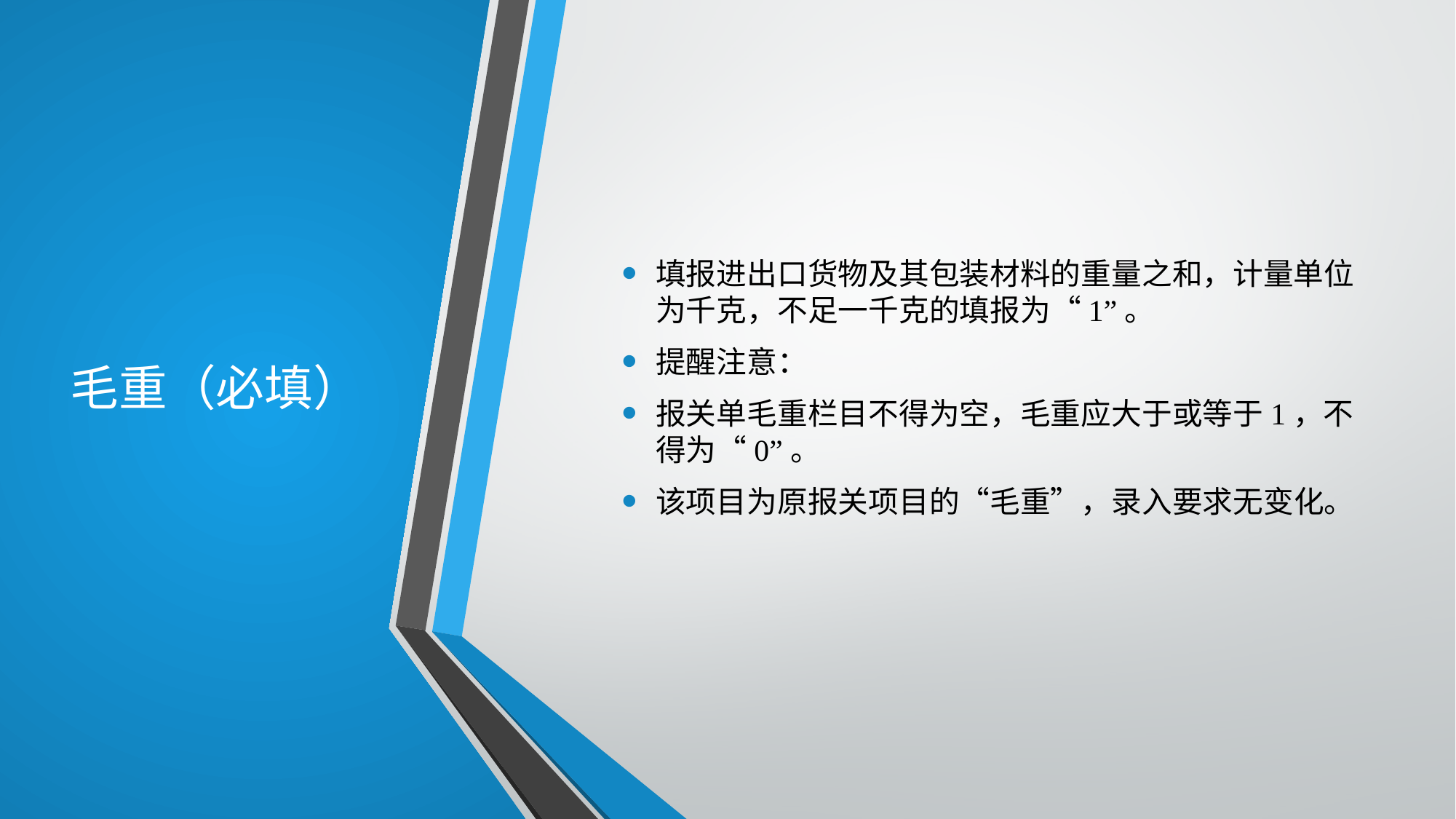

# 毛重（必填）
填报进出口货物及其包装材料的重量之和，计量单位为千克，不足一千克的填报为“1”。
提醒注意：
报关单毛重栏目不得为空，毛重应大于或等于1，不得为“0”。
该项目为原报关项目的“毛重”，录入要求无变化。